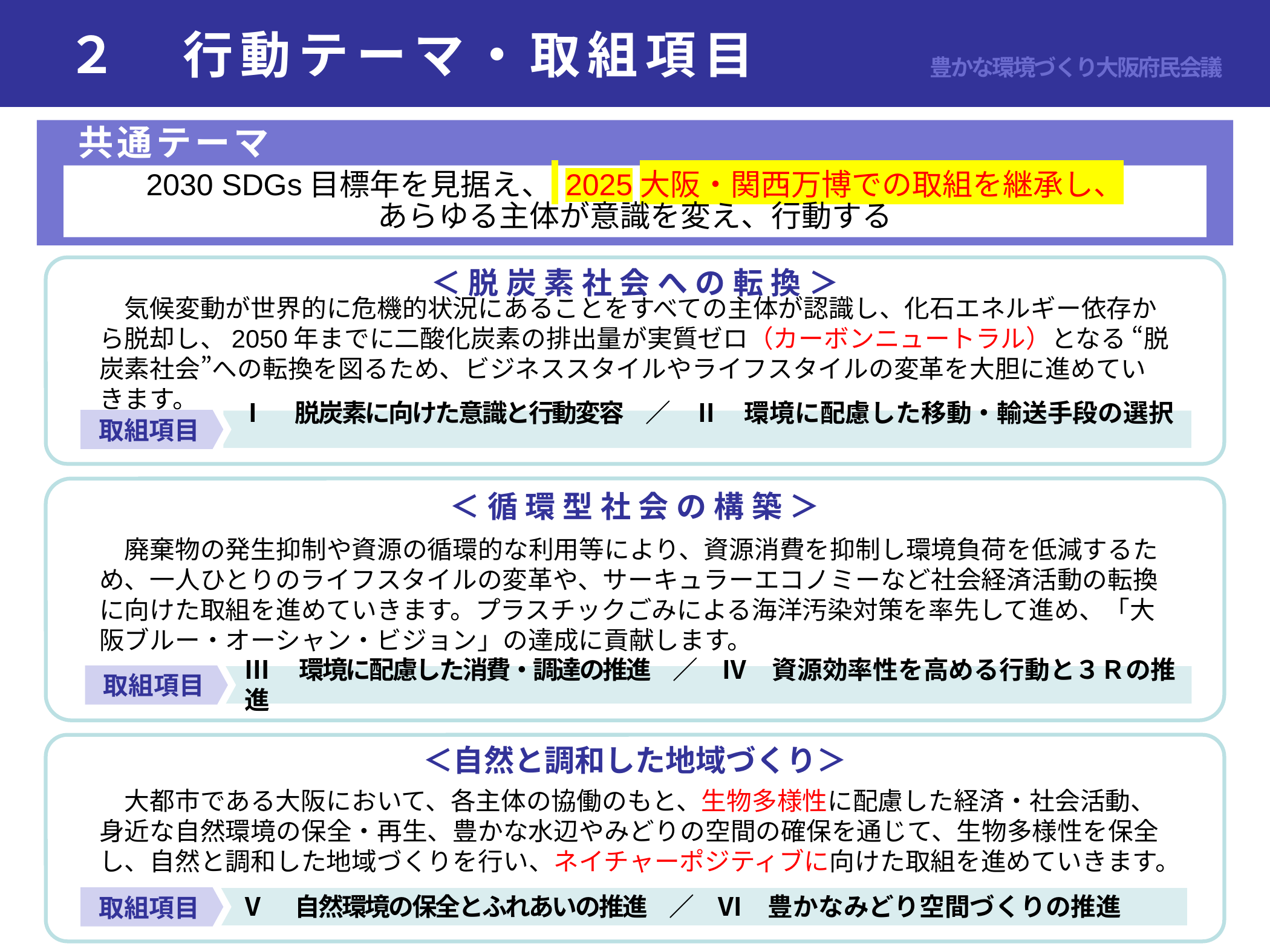

２　行動テーマ・取組項目

豊かな環境づくり大阪府民会議
共通テーマ

2030 SDGs目標年を見据え、 2025大阪・関西万博での取組を継承し、
あらゆる主体が意識を変え、行動する

＜脱炭素社会への転換＞
　気候変動が世界的に危機的状況にあることをすべての主体が認識し、化石エネルギー依存から脱却し、2050年までに二酸化炭素の排出量が実質ゼロ（カーボンニュートラル）となる “脱炭素社会”への転換を図るため、ビジネススタイルやライフスタイルの変革を大胆に進めていきます。
Ⅰ　脱炭素に向けた意識と行動変容　／　Ⅱ　環境に配慮した移動・輸送手段の選択

取組項目

＜循環型社会の構築＞
　廃棄物の発生抑制や資源の循環的な利用等により、資源消費を抑制し環境負荷を低減するため、一人ひとりのライフスタイルの変革や、サーキュラーエコノミーなど社会経済活動の転換に向けた取組を進めていきます。プラスチックごみによる海洋汚染対策を率先して進め、「大阪ブルー・オーシャン・ビジョン」の達成に貢献します。
Ⅲ　環境に配慮した消費・調達の推進　／　Ⅳ　資源効率性を高める行動と３Ｒの推進

取組項目

＜自然と調和した地域づくり＞
　大都市である大阪において、各主体の協働のもと、生物多様性に配慮した経済・社会活動、身近な自然環境の保全・再生、豊かな水辺やみどりの空間の確保を通じて、生物多様性を保全し、自然と調和した地域づくりを行い、ネイチャーポジティブに向けた取組を進めていきます。
Ⅴ　自然環境の保全とふれあいの推進　／　Ⅵ　豊かなみどり空間づくりの推進

取組項目